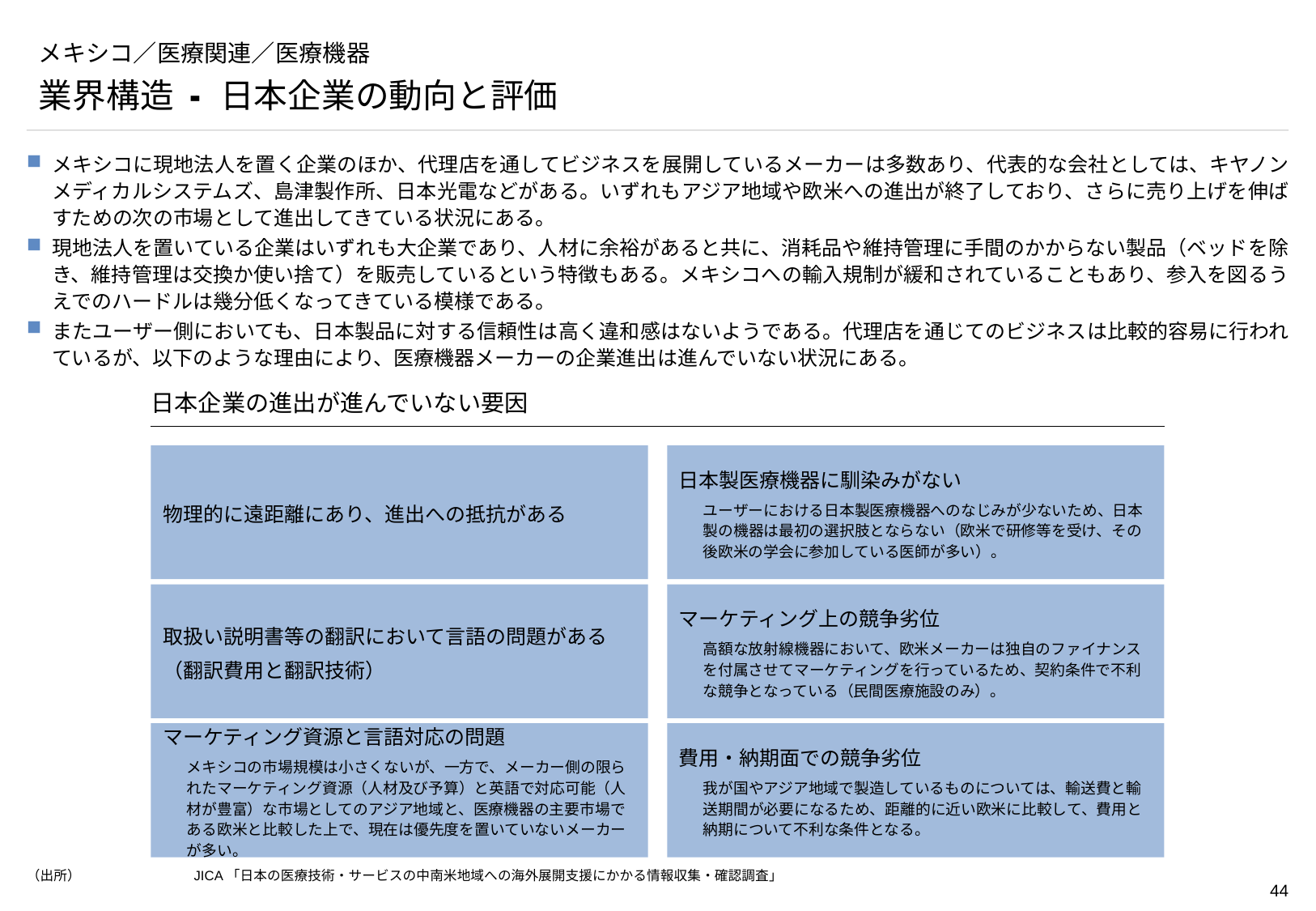

# メキシコ／医療関連／医療機器
業界構造 - 日本企業の動向と評価
メキシコに現地法人を置く企業のほか、代理店を通してビジネスを展開しているメーカーは多数あり、代表的な会社としては、キヤノンメディカルシステムズ、島津製作所、日本光電などがある。いずれもアジア地域や欧米への進出が終了しており、さらに売り上げを伸ばすための次の市場として進出してきている状況にある。
現地法人を置いている企業はいずれも大企業であり、人材に余裕があると共に、消耗品や維持管理に手間のかからない製品（ベッドを除き、維持管理は交換か使い捨て）を販売しているという特徴もある。メキシコへの輸入規制が緩和されていることもあり、参入を図るうえでのハードルは幾分低くなってきている模様である。
またユーザー側においても、日本製品に対する信頼性は高く違和感はないようである。代理店を通じてのビジネスは比較的容易に行われているが、以下のような理由により、医療機器メーカーの企業進出は進んでいない状況にある。
日本企業の進出が進んでいない要因
物理的に遠距離にあり、進出への抵抗がある
日本製医療機器に馴染みがない
ユーザーにおける日本製医療機器へのなじみが少ないため、日本製の機器は最初の選択肢とならない（欧米で研修等を受け、その後欧米の学会に参加している医師が多い）。
取扱い説明書等の翻訳において言語の問題がある
（翻訳費用と翻訳技術）
マーケティング上の競争劣位
高額な放射線機器において、欧米メーカーは独自のファイナンスを付属させてマーケティングを行っているため、契約条件で不利な競争となっている（民間医療施設のみ）。
マーケティング資源と言語対応の問題
メキシコの市場規模は小さくないが、一方で、メーカー側の限られたマーケティング資源（人材及び予算）と英語で対応可能（人材が豊富）な市場としてのアジア地域と、医療機器の主要市場である欧米と比較した上で、現在は優先度を置いていないメーカーが多い。
費用・納期面での競争劣位
我が国やアジア地域で製造しているものについては、輸送費と輸送期間が必要になるため、距離的に近い欧米に比較して、費用と納期について不利な条件となる。
（出所）	JICA「日本の医療技術・サービスの中南米地域への海外展開支援にかかる情報収集・確認調査」